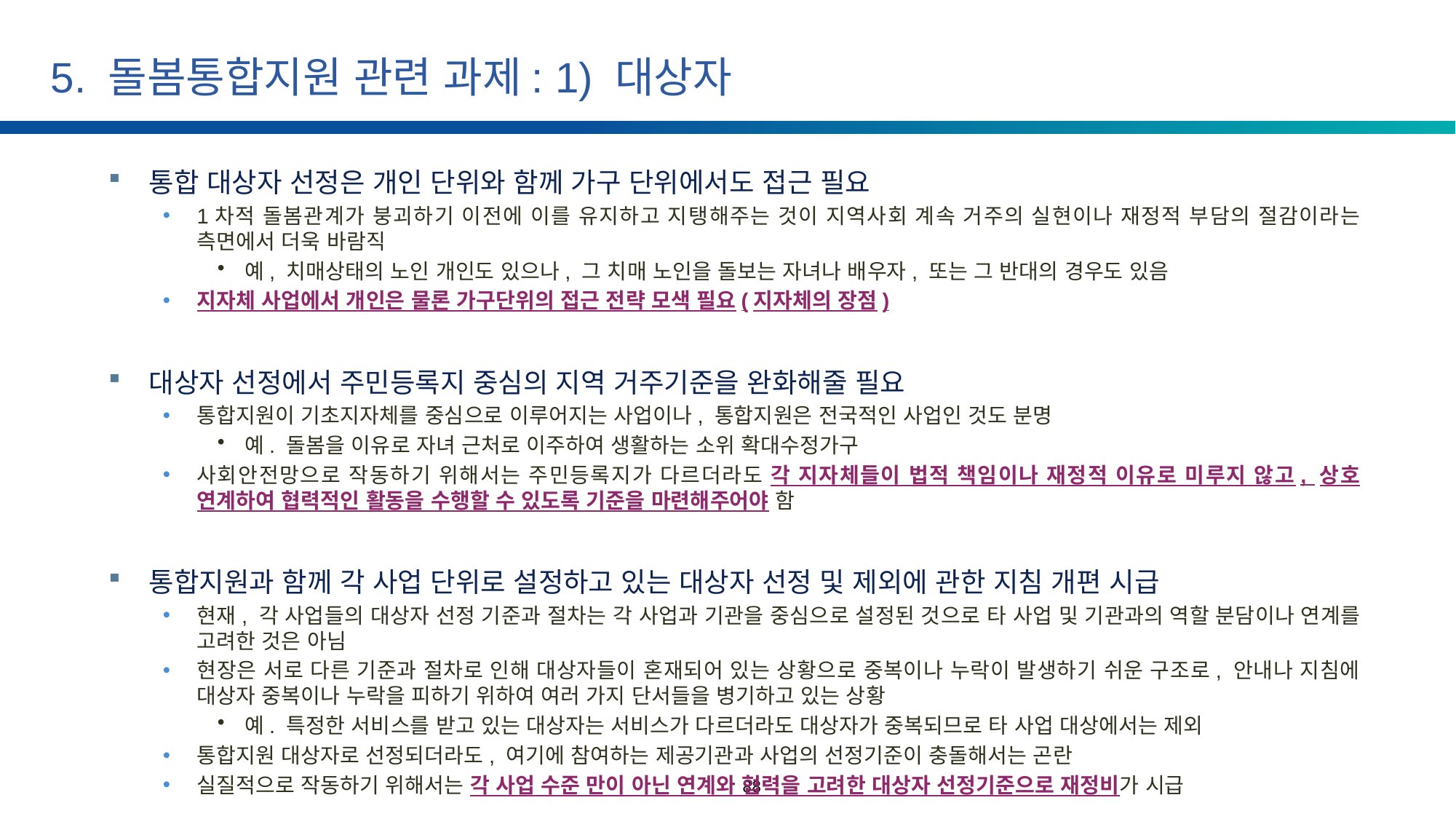

# 5. 돌봄통합지원 관련 과제: 1) 대상자
통합 대상자 선정은 개인 단위와 함께 가구 단위에서도 접근 필요
1차적 돌봄관계가 붕괴하기 이전에 이를 유지하고 지탱해주는 것이 지역사회 계속 거주의 실현이나 재정적 부담의 절감이라는 측면에서 더욱 바람직
예, 치매상태의 노인 개인도 있으나, 그 치매 노인을 돌보는 자녀나 배우자, 또는 그 반대의 경우도 있음
지자체 사업에서 개인은 물론 가구단위의 접근 전략 모색 필요(지자체의 장점)

대상자 선정에서 주민등록지 중심의 지역 거주기준을 완화해줄 필요
통합지원이 기초지자체를 중심으로 이루어지는 사업이나, 통합지원은 전국적인 사업인 것도 분명
예. 돌봄을 이유로 자녀 근처로 이주하여 생활하는 소위 확대수정가구
사회안전망으로 작동하기 위해서는 주민등록지가 다르더라도 각 지자체들이 법적 책임이나 재정적 이유로 미루지 않고, 상호 연계하여 협력적인 활동을 수행할 수 있도록 기준을 마련해주어야 함

통합지원과 함께 각 사업 단위로 설정하고 있는 대상자 선정 및 제외에 관한 지침 개편 시급
현재, 각 사업들의 대상자 선정 기준과 절차는 각 사업과 기관을 중심으로 설정된 것으로 타 사업 및 기관과의 역할 분담이나 연계를 고려한 것은 아님
현장은 서로 다른 기준과 절차로 인해 대상자들이 혼재되어 있는 상황으로 중복이나 누락이 발생하기 쉬운 구조로, 안내나 지침에 대상자 중복이나 누락을 피하기 위하여 여러 가지 단서들을 병기하고 있는 상황
예. 특정한 서비스를 받고 있는 대상자는 서비스가 다르더라도 대상자가 중복되므로 타 사업 대상에서는 제외
통합지원 대상자로 선정되더라도, 여기에 참여하는 제공기관과 사업의 선정기준이 충돌해서는 곤란
실질적으로 작동하기 위해서는 각 사업 수준 만이 아닌 연계와 협력을 고려한 대상자 선정기준으로 재정비가 시급
88